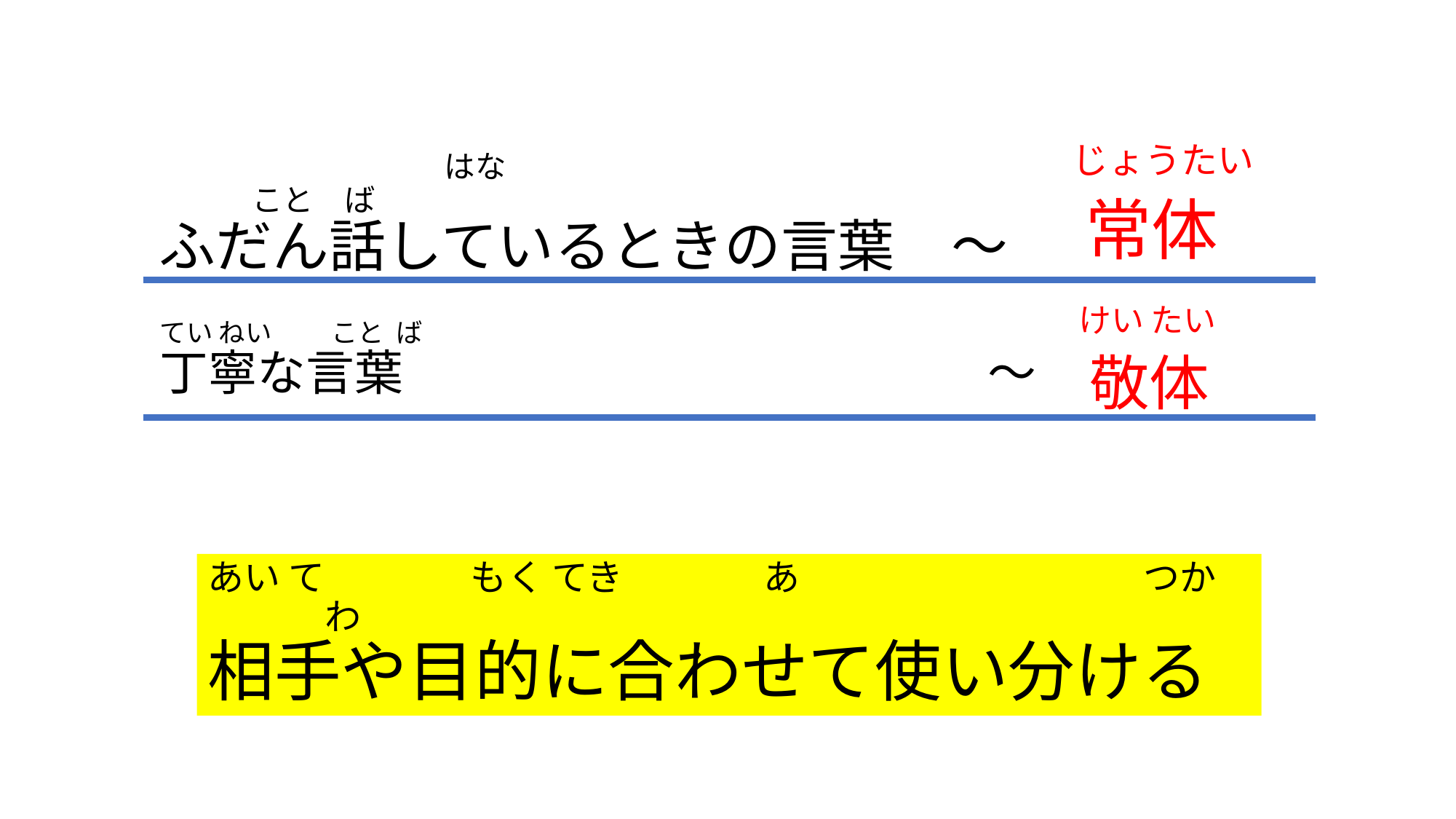

じょうたい
  常体
　　　　　　　　　 はな　　　　　　　　　　　　　　　　　　　　こと　ば
ふだん話しているときの言葉　～
てい ねい　　 こと  ば
丁寧な言葉　　　　　　　　　　　　～
   けい たい
  敬体
# あい て　　　　もく てき　　　　 あ　　　　　　　 　　 つか　　　 わ 相手や目的に合わせて使い分ける